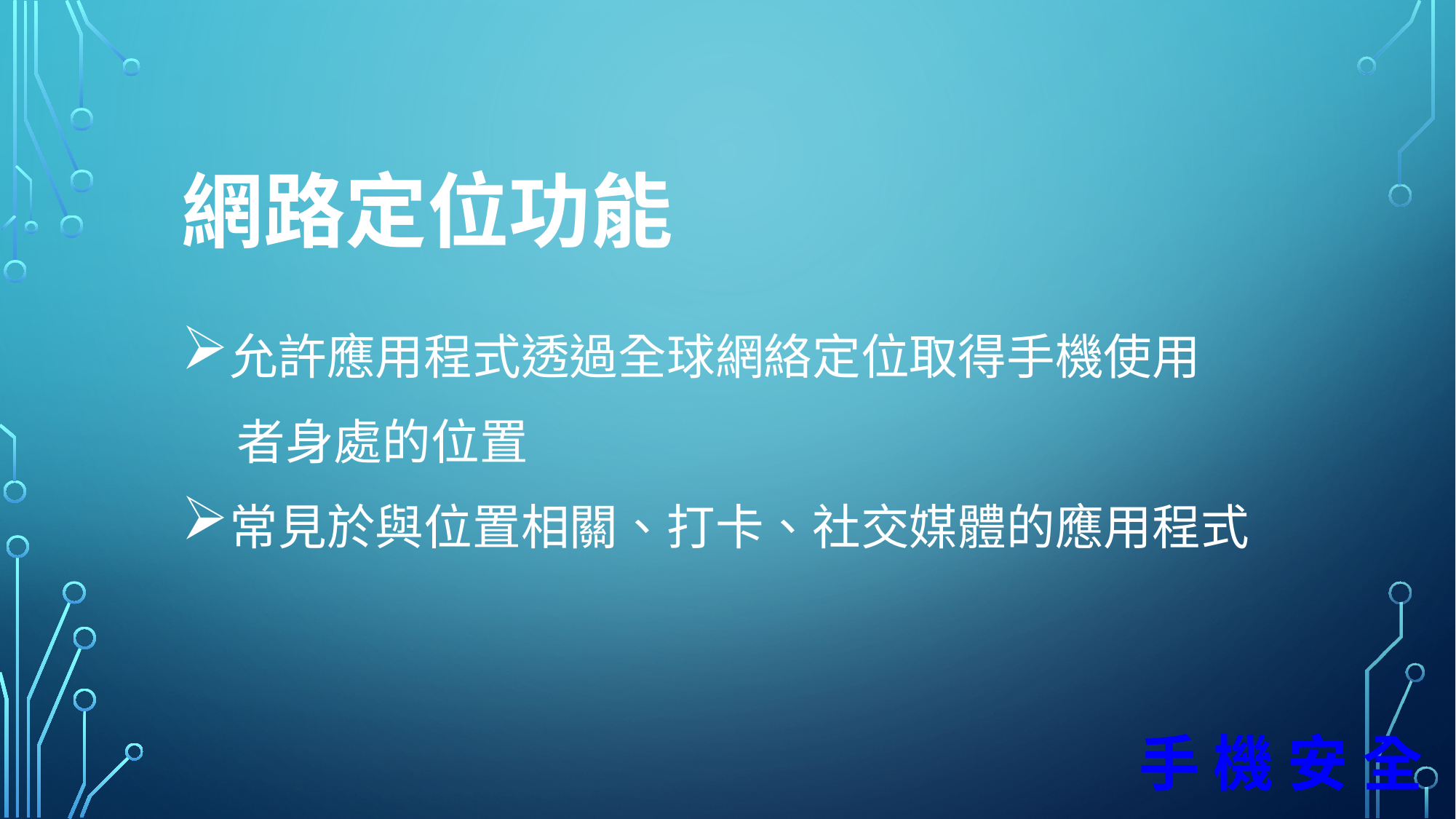

網路定位功能
允許應用程式透過全球網絡定位取得手機使用
    者身處的位置
常見於與位置相關、打卡、社交媒體的應用程式
手 機 安 全